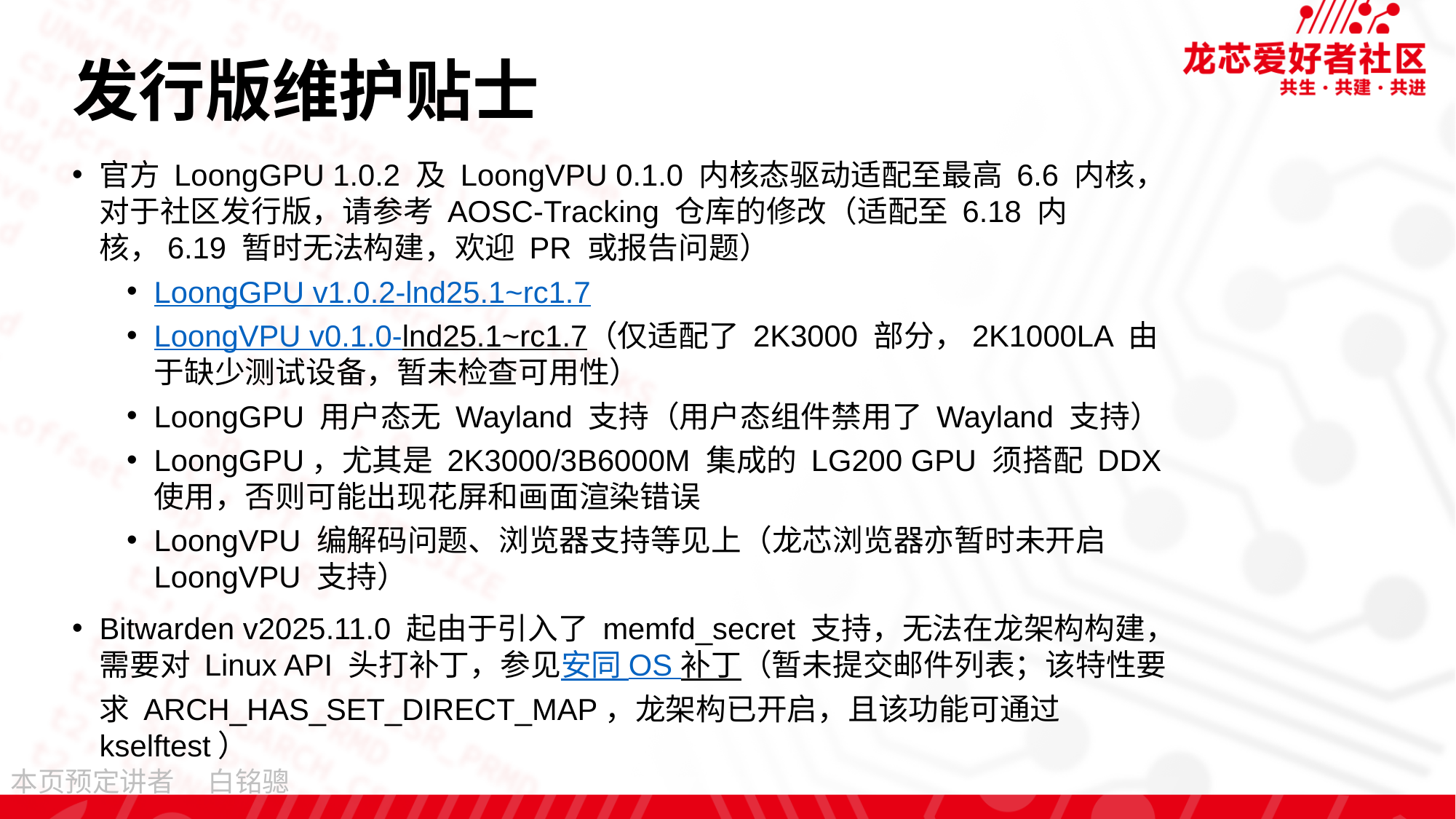

# 发行版维护贴士
官方 LoongGPU 1.0.2 及 LoongVPU 0.1.0 内核态驱动适配至最高 6.6 内核，
对于社区发行版，请参考 AOSC-Tracking 仓库的修改（适配至 6.18 内核，6.19 暂时无法构建，欢迎 PR 或报告问题）
LoongGPU v1.0.2-lnd25.1~rc1.7
LoongVPU v0.1.0-lnd25.1~rc1.7（仅适配了 2K3000 部分，2K1000LA 由于缺少测试设备，暂未检查可用性）
LoongGPU 用户态无 Wayland 支持（用户态组件禁用了 Wayland 支持）
LoongGPU，尤其是 2K3000/3B6000M 集成的 LG200 GPU 须搭配 DDX 使用，否则可能出现花屏和画面渲染错误
LoongVPU 编解码问题、浏览器支持等见上（龙芯浏览器亦暂时未开启 LoongVPU 支持）
Bitwarden v2025.11.0 起由于引入了 memfd_secret 支持，无法在龙架构构建，需要对 Linux API 头打补丁，参见安同 OS 补丁（暂未提交邮件列表；该特性要求 ARCH_HAS_SET_DIRECT_MAP，龙架构已开启，且该功能可通过 kselftest）
白铭骢